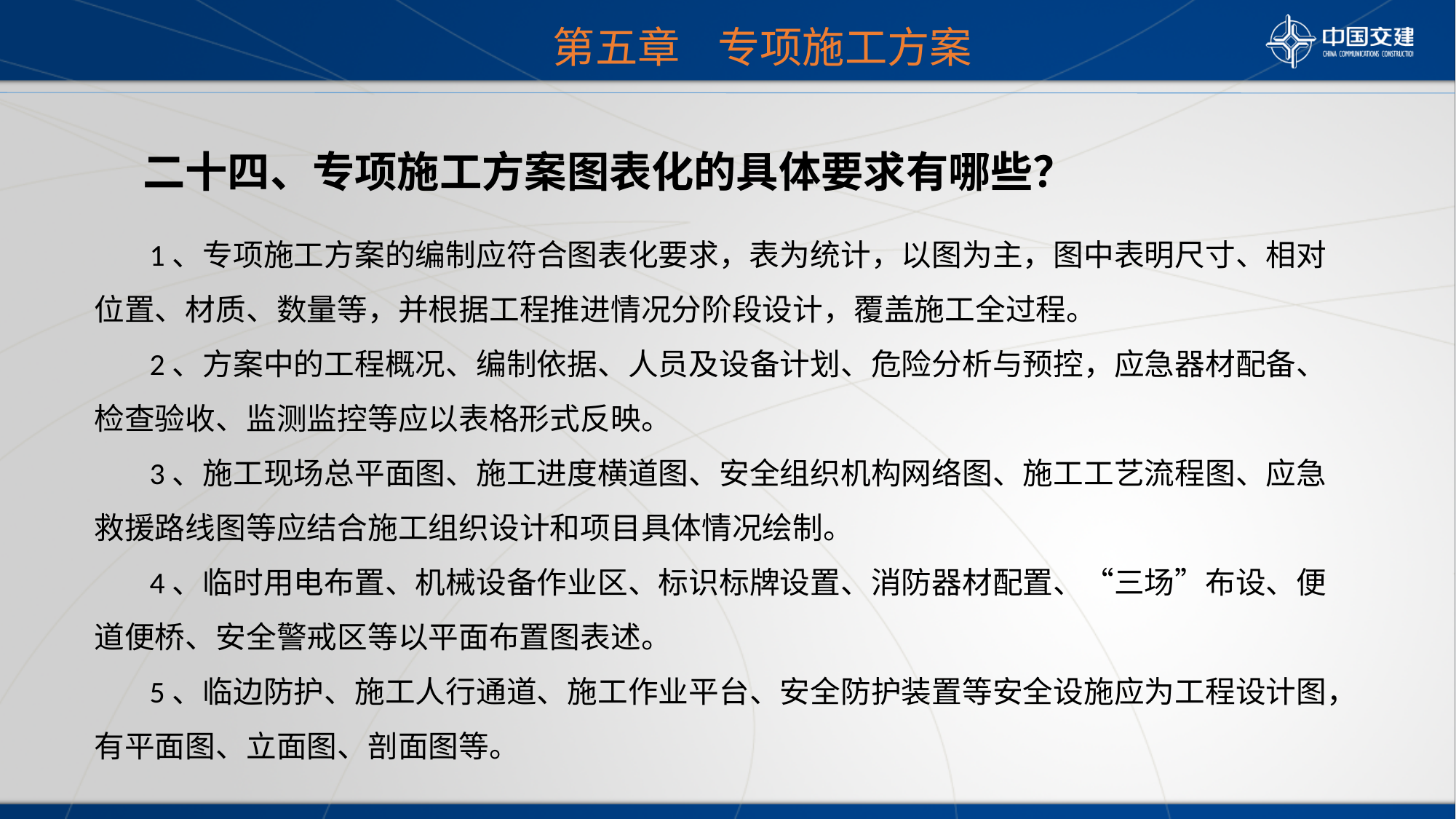

第五章    专项施工方案
    二十四、专项施工方案图表化的具体要求有哪些？
        1、专项施工方案的编制应符合图表化要求，表为统计，以图为主，图中表明尺寸、相对位置、材质、数量等，并根据工程推进情况分阶段设计，覆盖施工全过程。
        2、方案中的工程概况、编制依据、人员及设备计划、危险分析与预控，应急器材配备、检查验收、监测监控等应以表格形式反映。
        3、施工现场总平面图、施工进度横道图、安全组织机构网络图、施工工艺流程图、应急救援路线图等应结合施工组织设计和项目具体情况绘制。
        4、临时用电布置、机械设备作业区、标识标牌设置、消防器材配置、“三场”布设、便道便桥、安全警戒区等以平面布置图表述。
        5、临边防护、施工人行通道、施工作业平台、安全防护装置等安全设施应为工程设计图，有平面图、立面图、剖面图等。